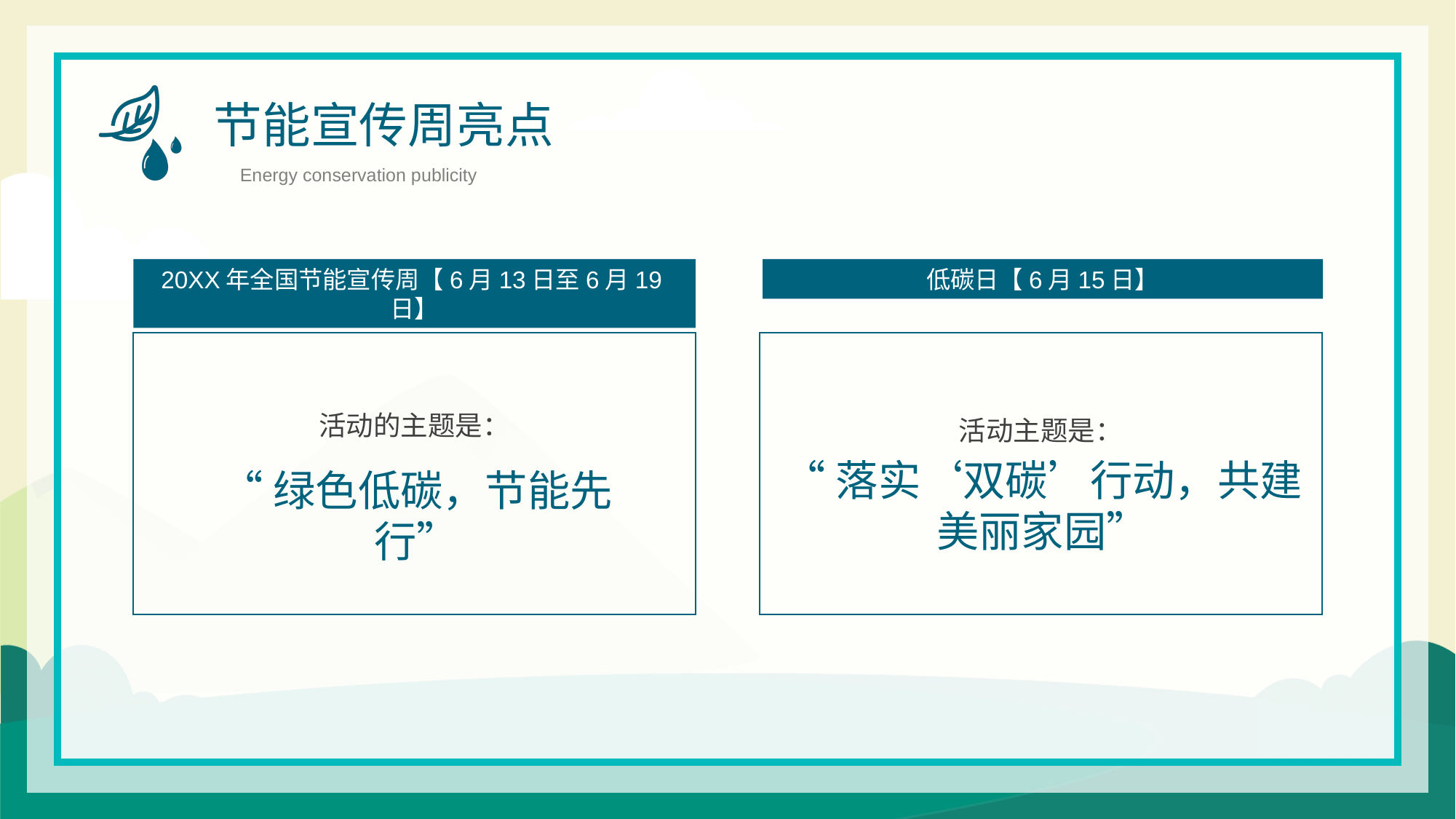

节能宣传周亮点
Energy conservation publicity
20XX年全国节能宣传周【6月13日至6月19日】
低碳日【6月15日】

活动的主题是：
活动主题是：
“落实‘双碳’行动，共建美丽家园”
“绿色低碳，节能先行”
docerID:327037375